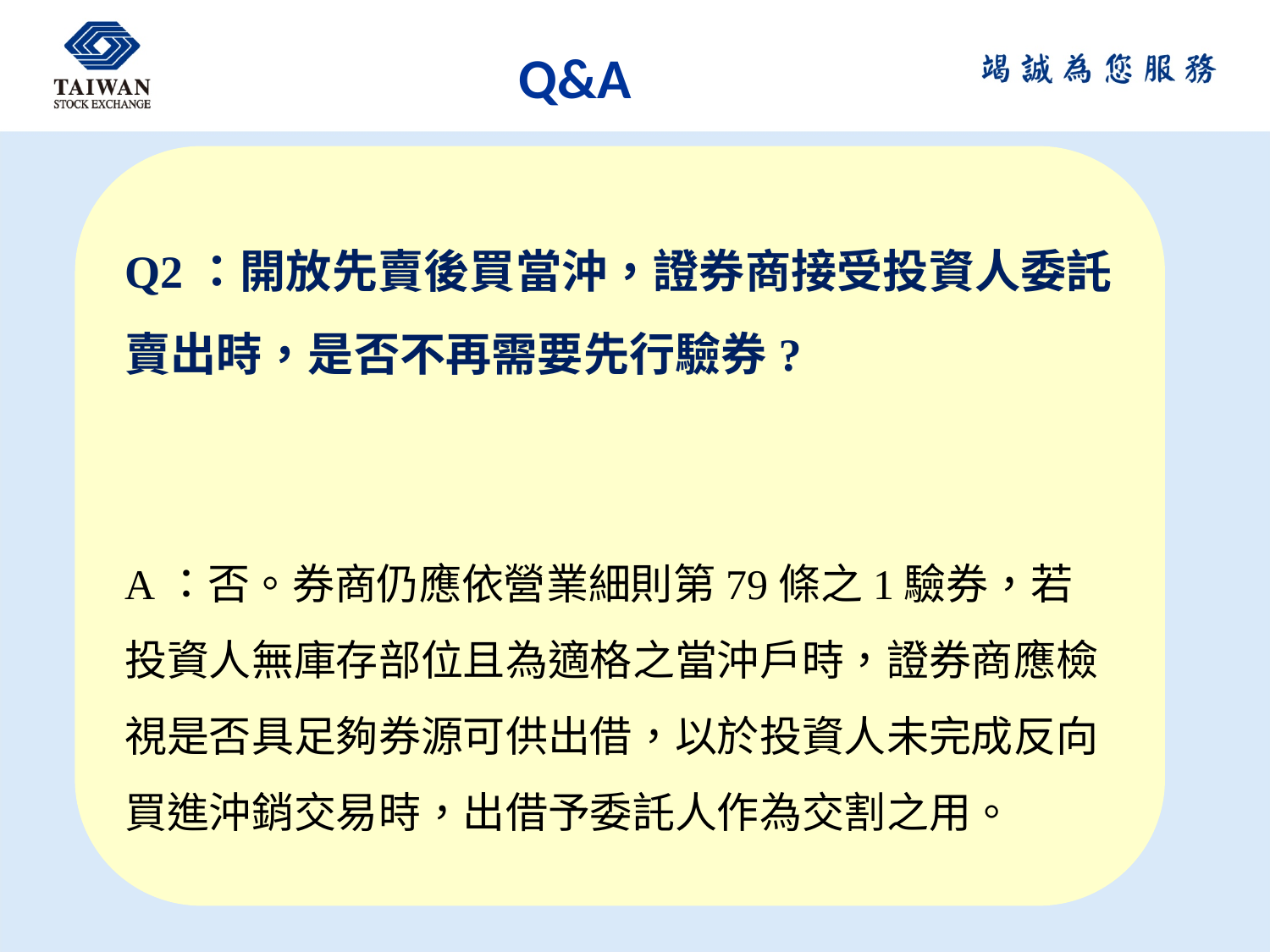

# Q&A
Q2：開放先賣後買當沖，證券商接受投資人委託賣出時，是否不再需要先行驗券?

A：否。券商仍應依營業細則第79條之1驗券，若投資人無庫存部位且為適格之當沖戶時，證券商應檢視是否具足夠券源可供出借，以於投資人未完成反向買進沖銷交易時，出借予委託人作為交割之用。